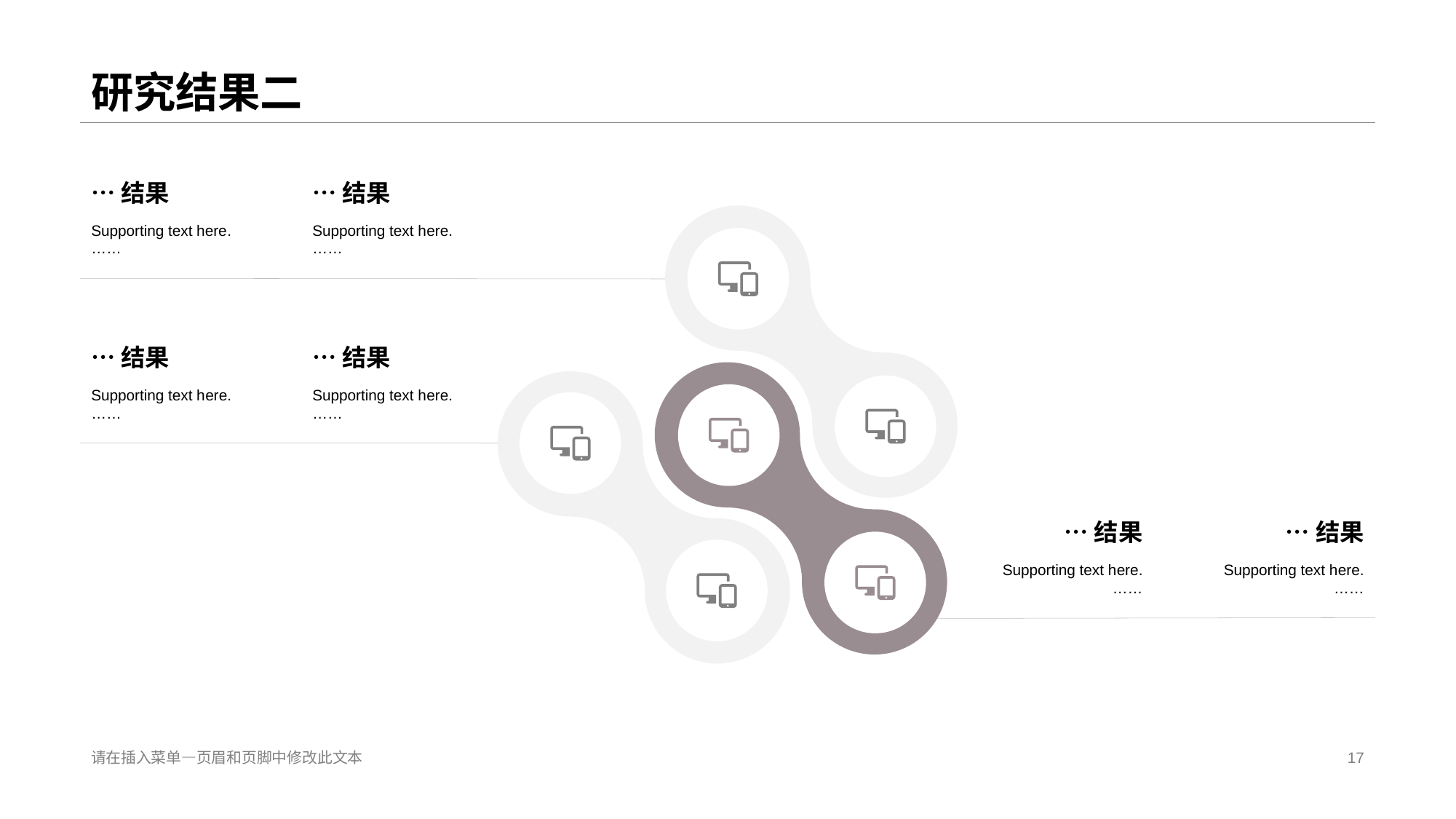

# 研究结果二
…结果
Supporting text here .
……
…结果
Supporting text h ere.
……

…结果
Supporting text h ere.
……
…结果
Supporting text h ere.
……

…结果
…结果

Supporting text h ere.
……
Supporting text h ere.
……

请在插入菜单—页眉和页脚中修改此文本
17